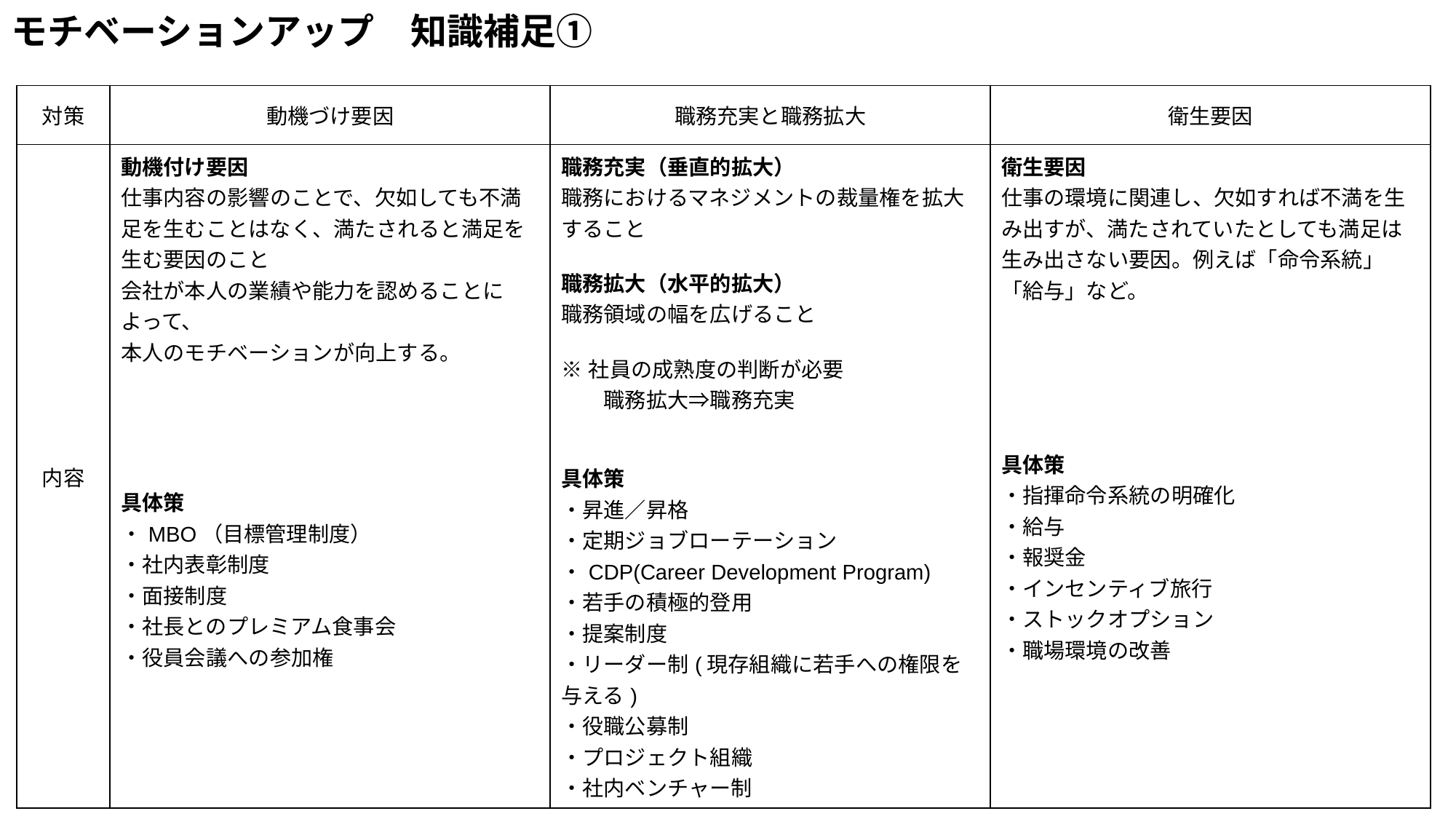

# モチベーションアップ　知識補足①
| 対策 | 動機づけ要因 | 職務充実と職務拡大 | 衛生要因 |
| --- | --- | --- | --- |
| 内容 | 動機付け要因 仕事内容の影響のことで、欠如しても不満足を生むことはなく、満たされると満足を生む要因のこと 会社が本人の業績や能力を認めることによって、 本人のモチベーションが向上する。 具体策 ・MBO（目標管理制度） ・社内表彰制度 ・面接制度 ・社長とのプレミアム食事会 ・役員会議への参加権 | 職務充実（垂直的拡大） 職務におけるマネジメントの裁量権を拡大すること 職務拡大（水平的拡大） 職務領域の幅を広げること ※社員の成熟度の判断が必要 　　職務拡大⇒職務充実 具体策 ・昇進／昇格 ・定期ジョブローテーション ・CDP(Career Development Program) ・若手の積極的登用 ・提案制度 ・リーダー制(現存組織に若手への権限を与える) ・役職公募制 ・プロジェクト組織 ・社内ベンチャー制 | 衛生要因 仕事の環境に関連し、欠如すれば不満を生み出すが、満たされていたとしても満足は生み出さない要因。例えば「命令系統」「給与」など。 具体策 ・指揮命令系統の明確化 ・給与 ・報奨金 ・インセンティブ旅行 ・ストックオプション ・職場環境の改善 |